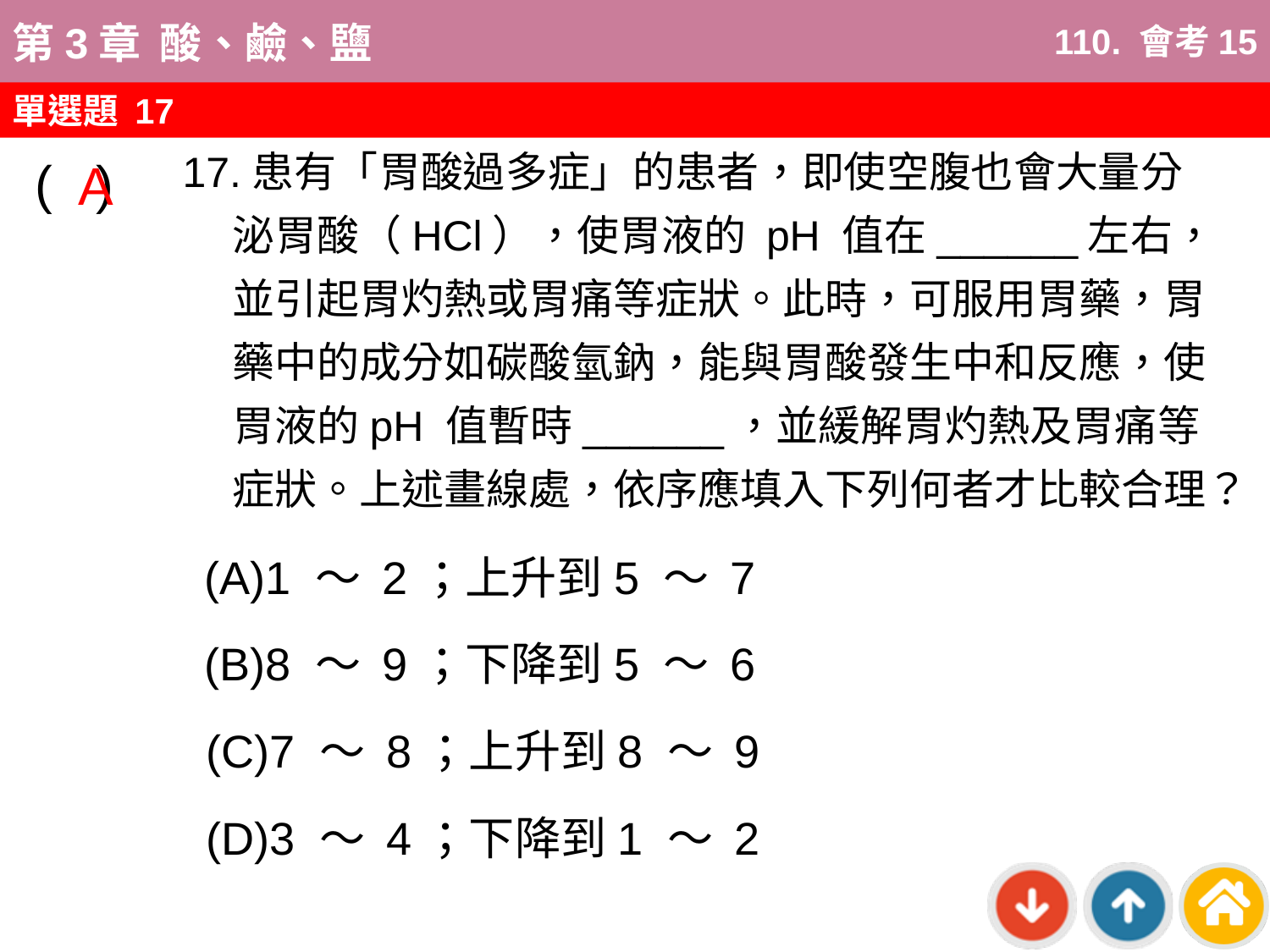

110. 會考15
單選題 17
A
17.患有「胃酸過多症」的患者，即使空腹也會大量分泌胃酸（HCl），使胃液的 pH 值在______左右，並引起胃灼熱或胃痛等症狀。此時，可服用胃藥，胃藥中的成分如碳酸氫鈉，能與胃酸發生中和反應，使胃液的pH 值暫時______，並緩解胃灼熱及胃痛等症狀。上述畫線處，依序應填入下列何者才比較合理？
(   )
(A)1 ～ 2；上升到5 ～ 7
(B)8 ～ 9；下降到5 ～ 6
(C)7 ～ 8；上升到8 ～ 9
(D)3 ～ 4；下降到1 ～ 2